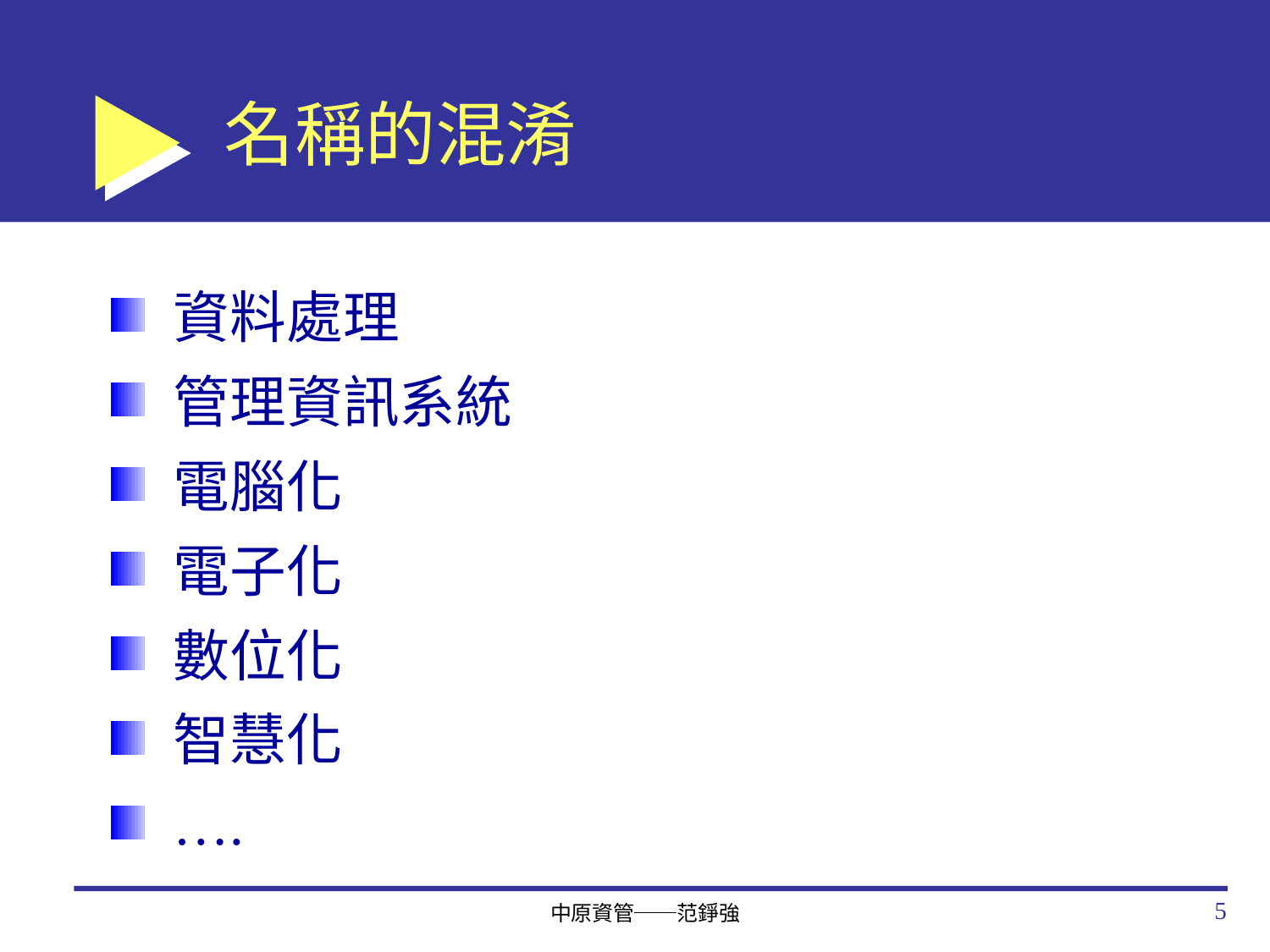

# 名稱的混淆
資料處理
管理資訊系統
電腦化
電子化
數位化
智慧化
….
5